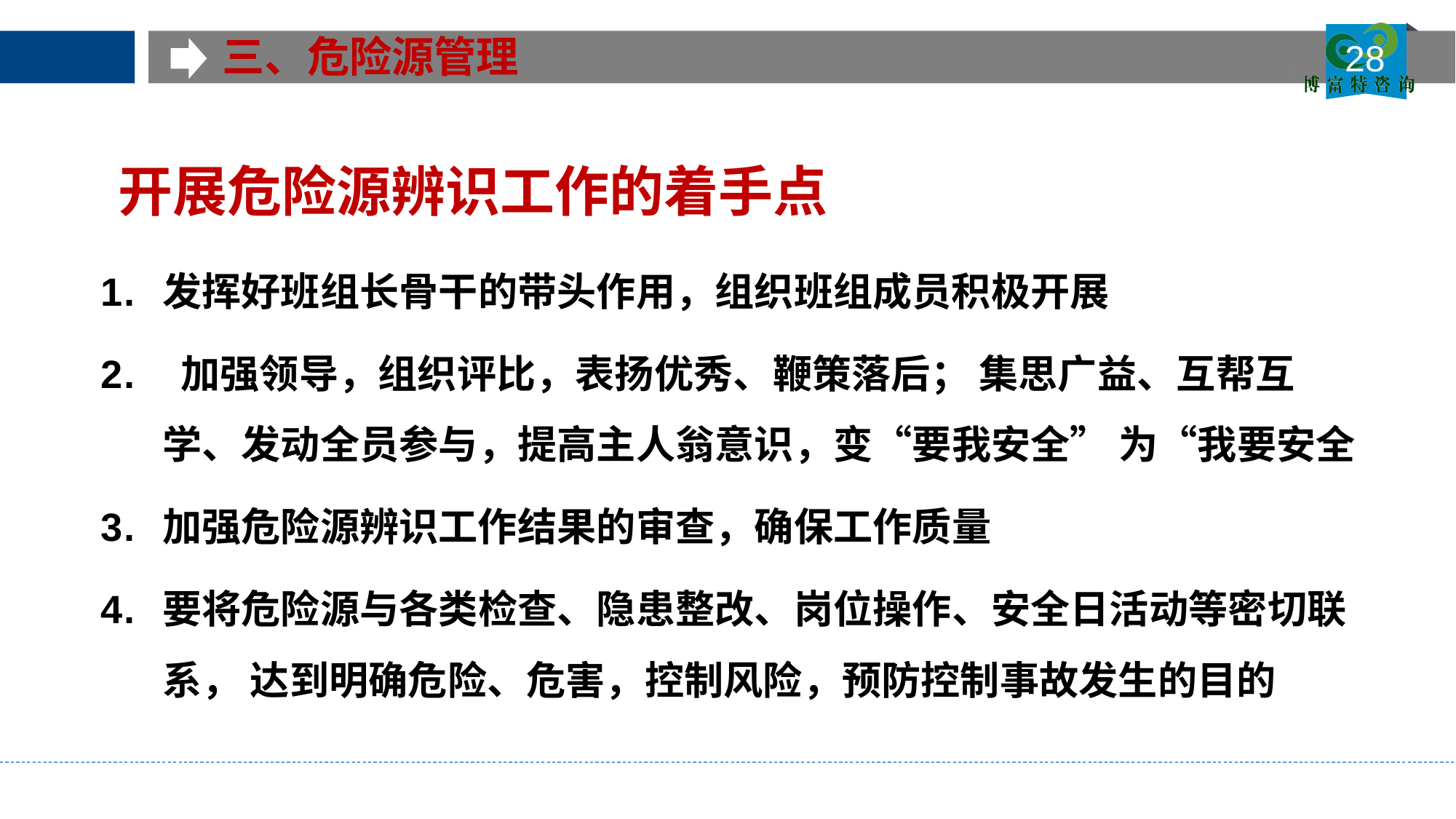

三、危险源管理
28
# 开展危险源辨识工作的着手点
发挥好班组长骨干的带头作用，组织班组成员积极开展
 加强领导，组织评比，表扬优秀、鞭策落后； 集思广益、互帮互学、发动全员参与，提高主人翁意识，变“要我安全” 为“我要安全
加强危险源辨识工作结果的审查，确保工作质量
要将危险源与各类检查、隐患整改、岗位操作、安全日活动等密切联系， 达到明确危险、危害，控制风险，预防控制事故发生的目的